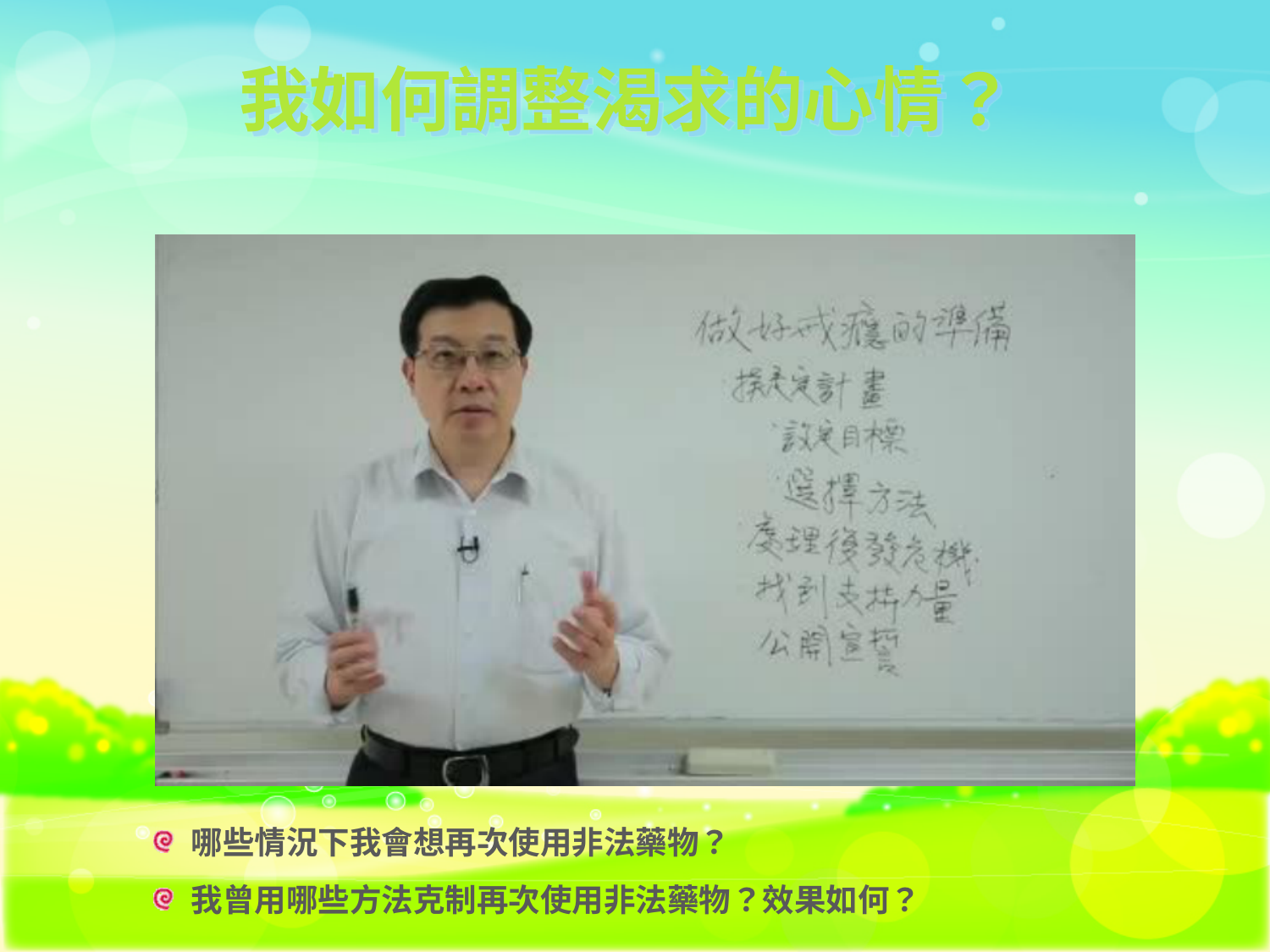

我如何調整渴求的心情？
哪些情況下我會想再次使用非法藥物？
我曾用哪些方法克制再次使用非法藥物？效果如何？